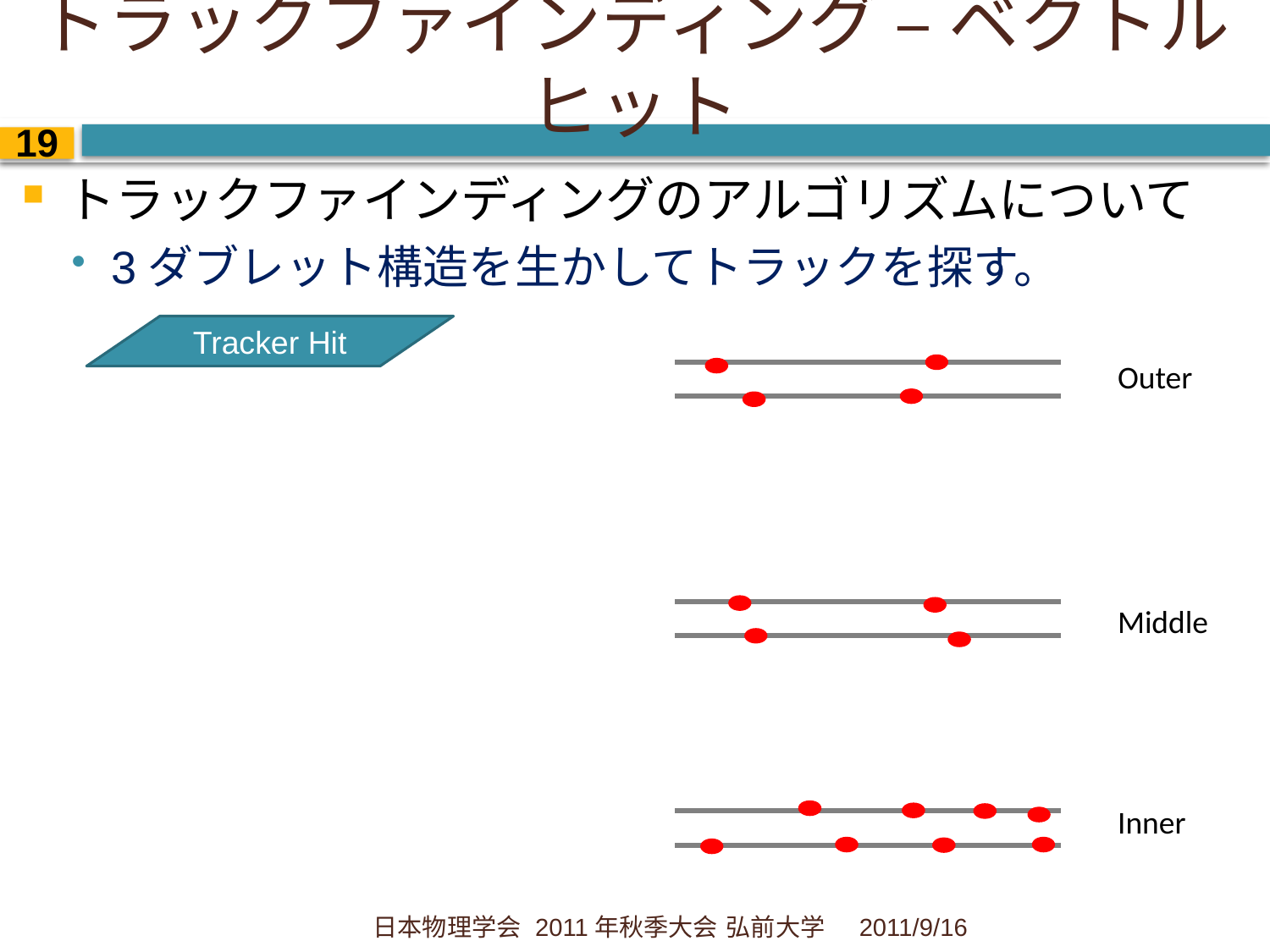

# トラックファインディング – ベクトルヒット
19
トラックファインディングのアルゴリズムについて
3ダブレット構造を生かしてトラックを探す。
Tracker Hit
Outer

Middle
Inner

日本物理学会 2011年秋季大会 弘前大学
2011/9/16